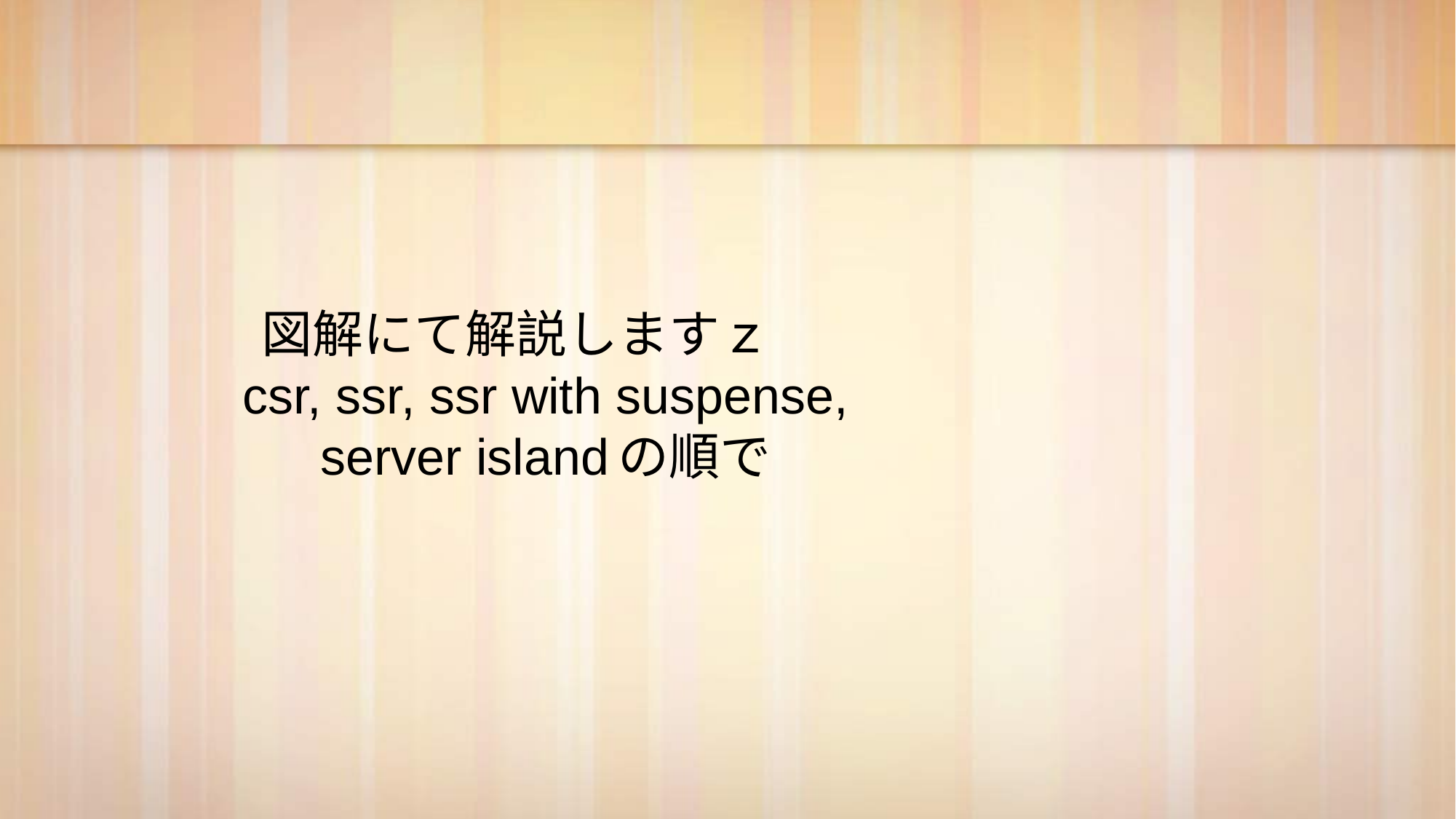

# 図解にて解説しますｚ　csr, ssr, ssr with suspense, server islandの順で